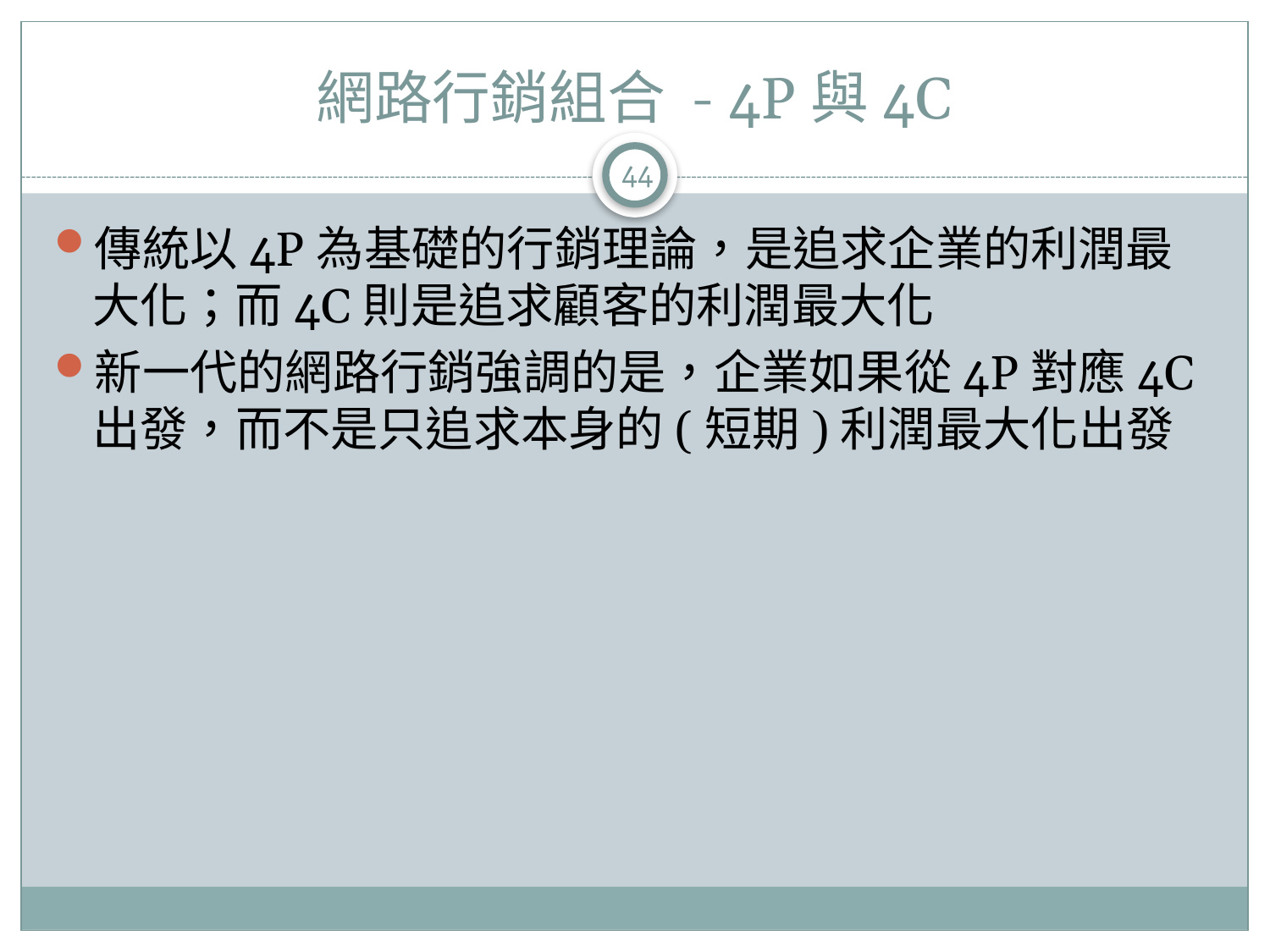

# 網路行銷組合 - 4P與4C
44
傳統以4P為基礎的行銷理論，是追求企業的利潤最大化；而4C則是追求顧客的利潤最大化
新一代的網路行銷強調的是，企業如果從4P對應4C出發，而不是只追求本身的(短期)利潤最大化出發